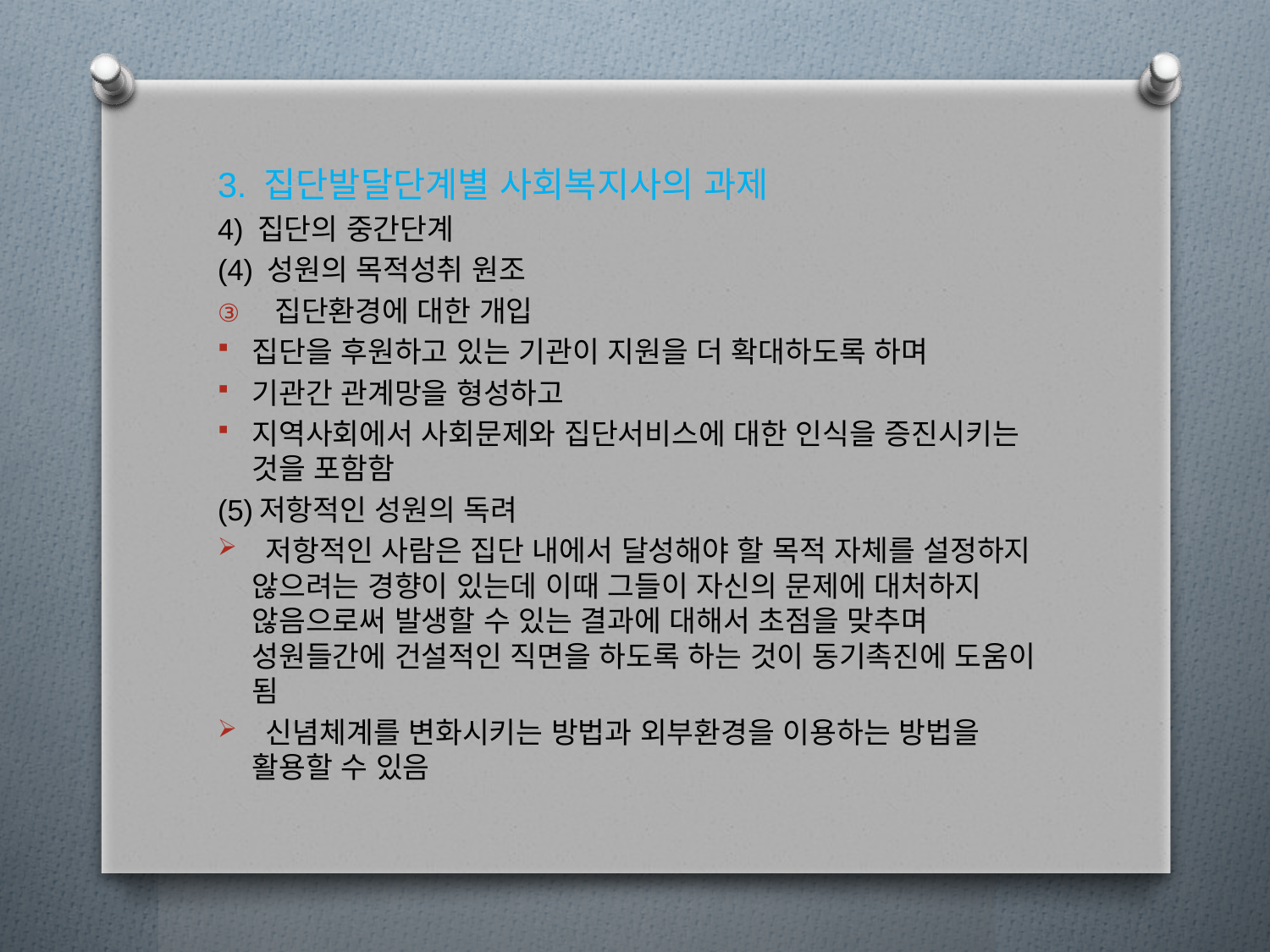

3. 집단발달단계별 사회복지사의 과제
4) 집단의 중간단계
(4) 성원의 목적성취 원조
집단환경에 대한 개입
집단을 후원하고 있는 기관이 지원을 더 확대하도록 하며
기관간 관계망을 형성하고
지역사회에서 사회문제와 집단서비스에 대한 인식을 증진시키는 것을 포함함
(5)저항적인 성원의 독려
 저항적인 사람은 집단 내에서 달성해야 할 목적 자체를 설정하지 않으려는 경향이 있는데 이때 그들이 자신의 문제에 대처하지 않음으로써 발생할 수 있는 결과에 대해서 초점을 맞추며 성원들간에 건설적인 직면을 하도록 하는 것이 동기촉진에 도움이 됨
 신념체계를 변화시키는 방법과 외부환경을 이용하는 방법을 활용할 수 있음